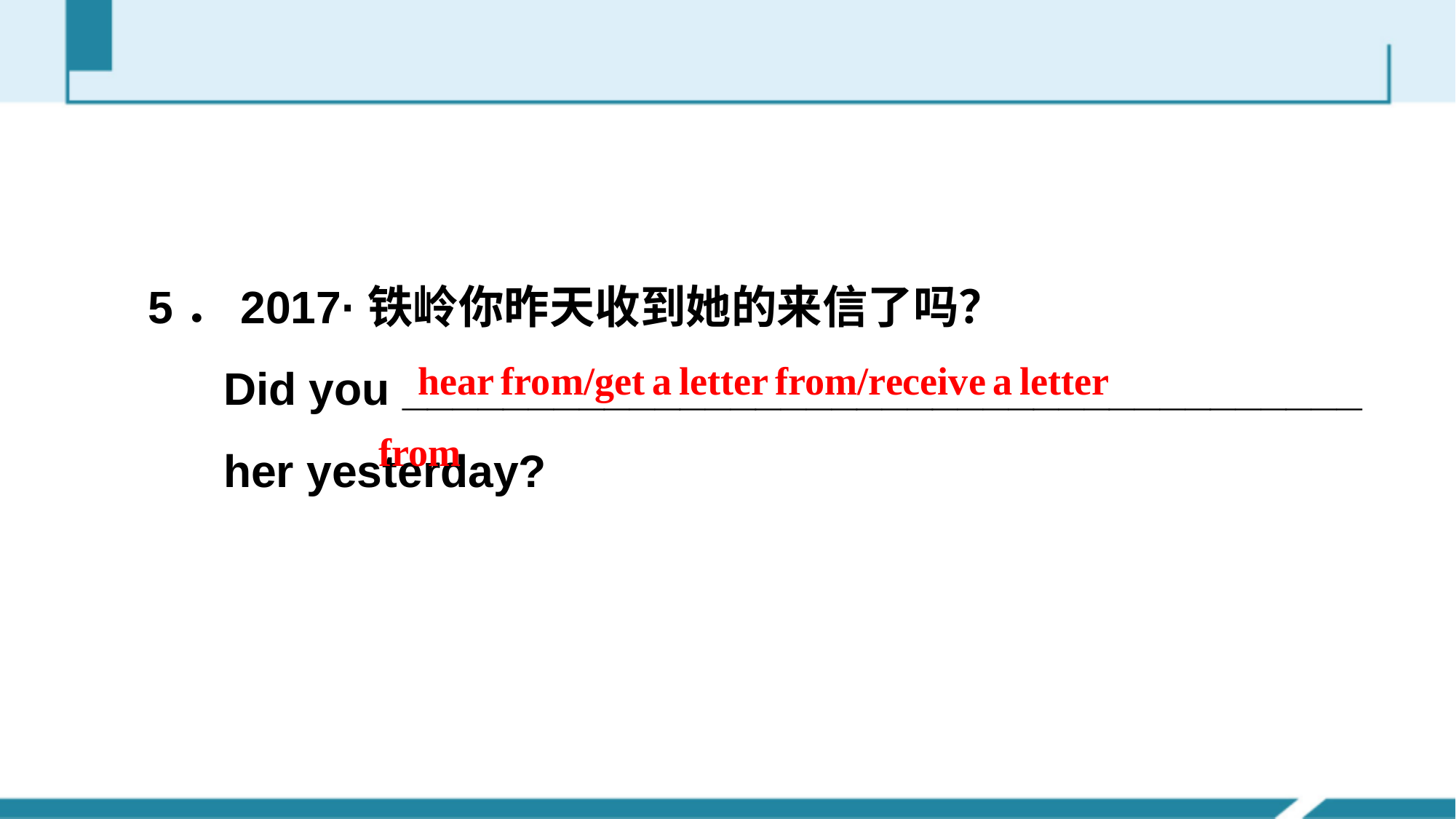

#
5．2017·铁岭你昨天收到她的来信了吗？
      Did you ______________________________________
      her yesterday?

 hear from/get a letter from/receive a letter from